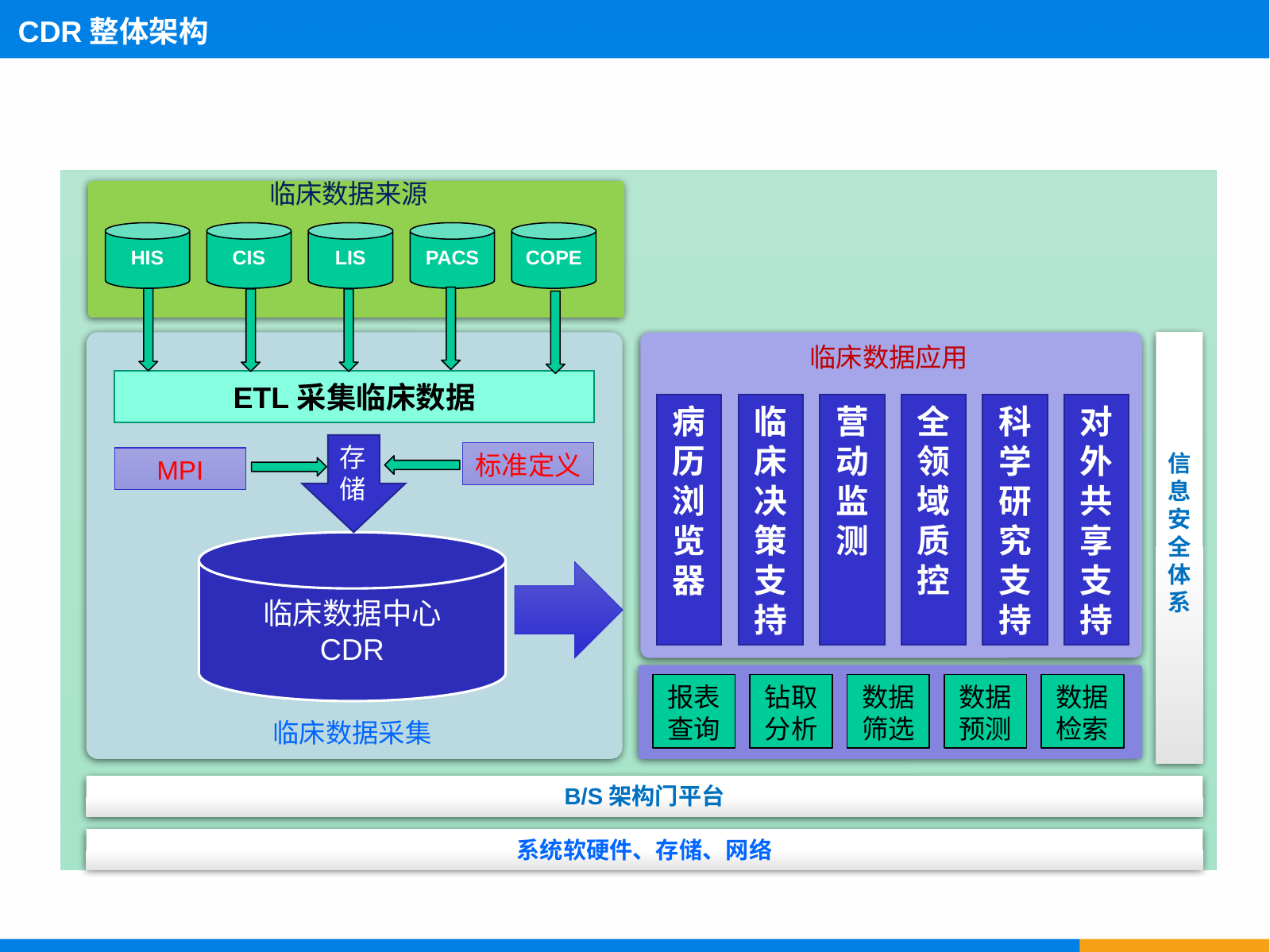

CDR整体架构

临床数据来源

HIS
CIS
LIS
PACS
COPE

信息安全体系
临床数据应用
ETL采集临床数据
病历浏览器
临床决策支持
营动监测
全领域质控
科学研究支持
对外共享支持
存储
标准定义
MPI

临床数据中心
CDR

报表查询
钻取分析
数据筛选
数据预测
数据检索
临床数据采集
B/S架构门平台
系统软硬件、存储、网络